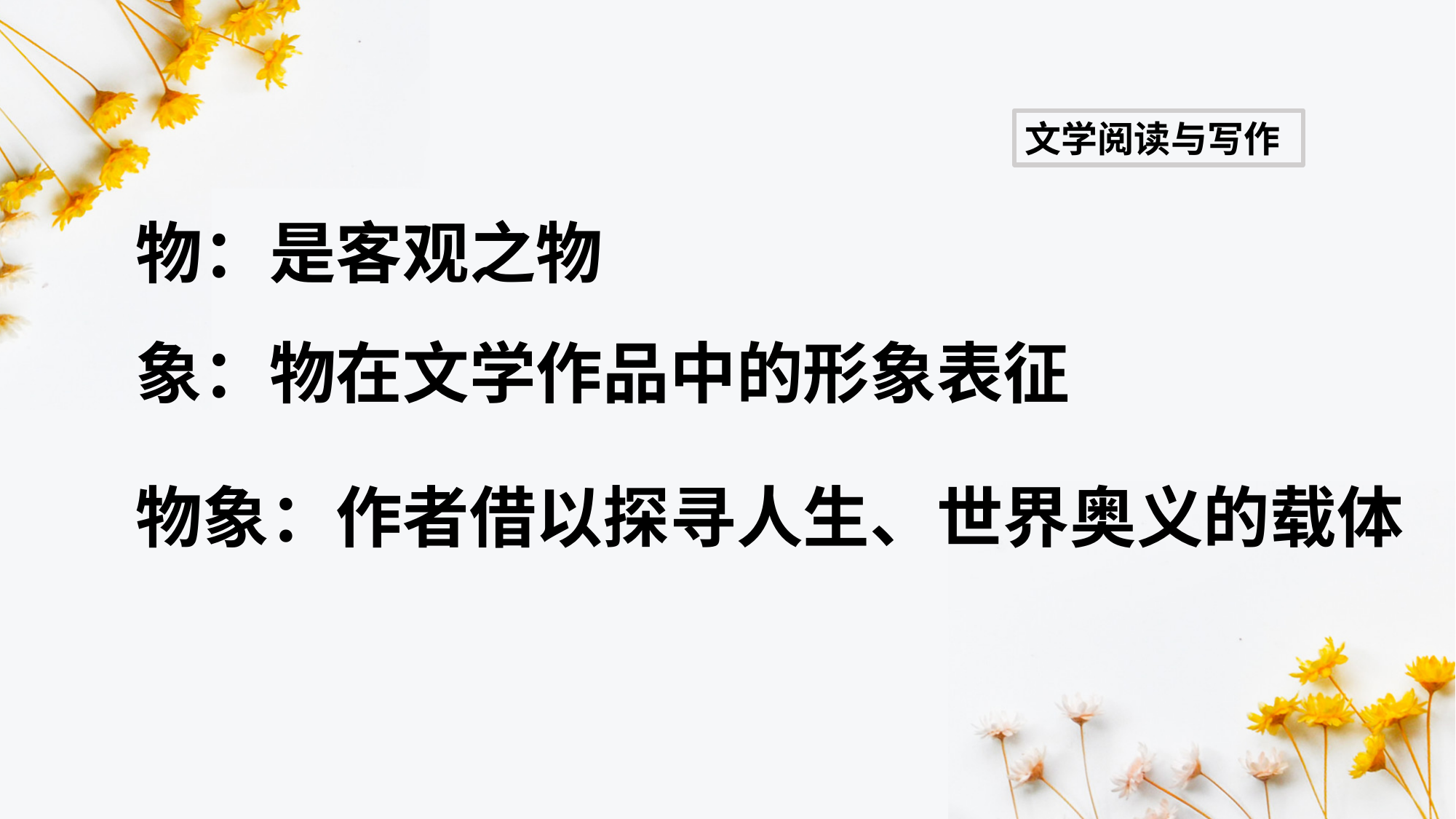

文学阅读与写作
物：是客观之物
象：物在文学作品中的形象表征
物象：作者借以探寻人生、世界奥义的载体